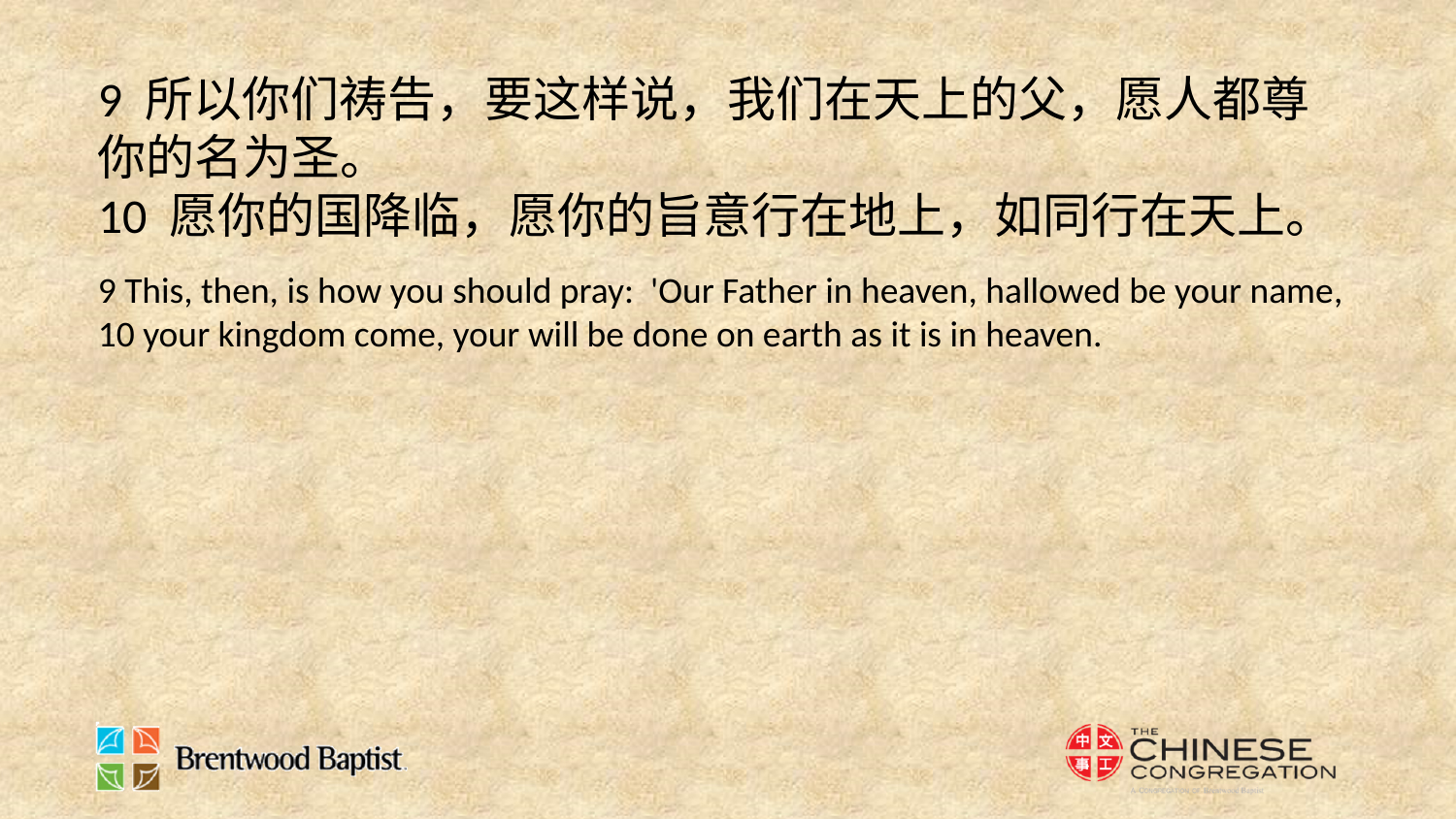

9 所以你们祷告，要这样说，我们在天上的父，愿人都尊你的名为圣。
10 愿你的国降临，愿你的旨意行在地上，如同行在天上。

9 This, then, is how you should pray:  'Our Father in heaven, hallowed be your name,
10 your kingdom come, your will be done on earth as it is in heaven.